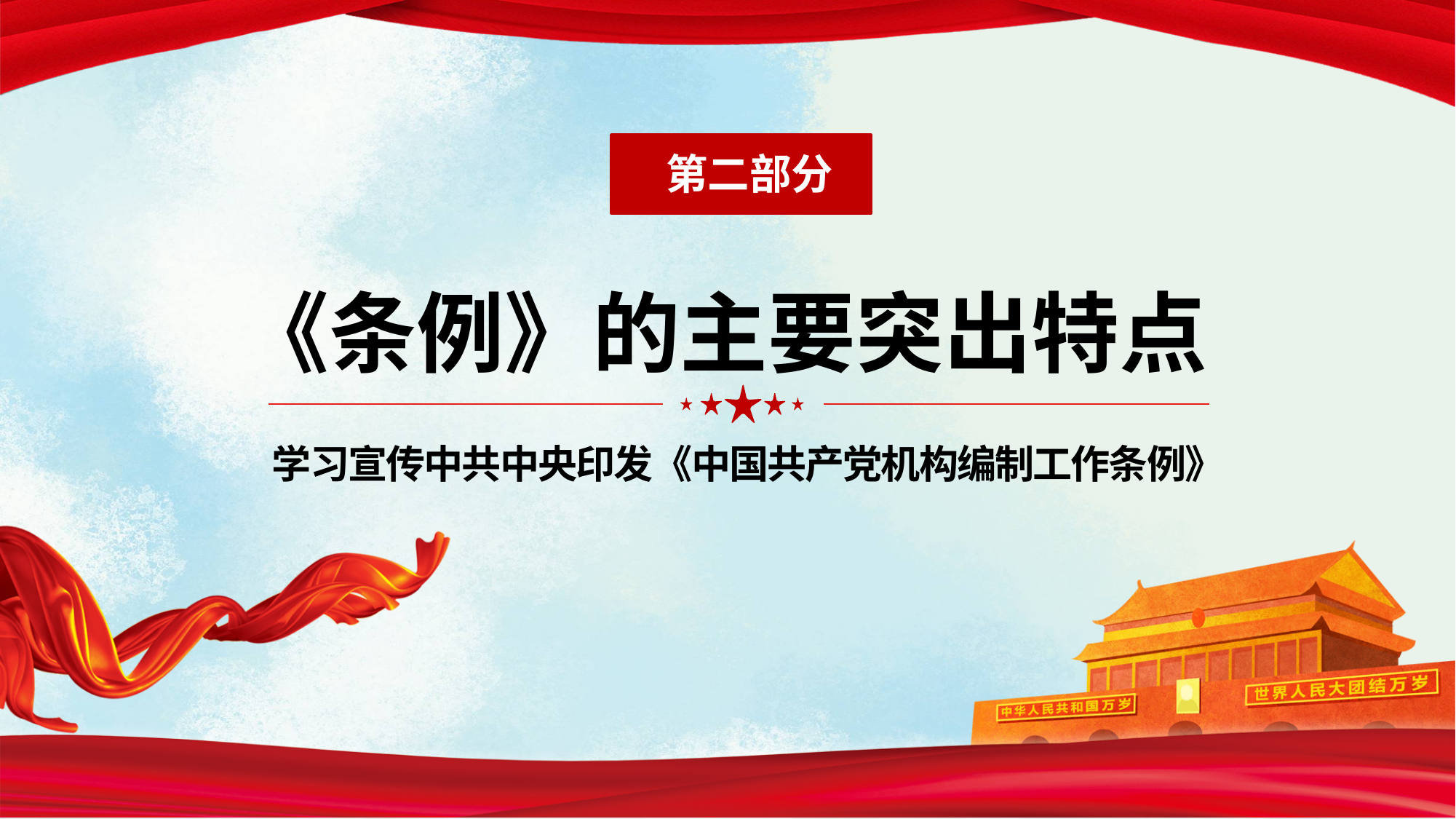

第二部分
《条例》的主要突出特点

学习宣传中共中央印发《中国共产党机构编制工作条例》